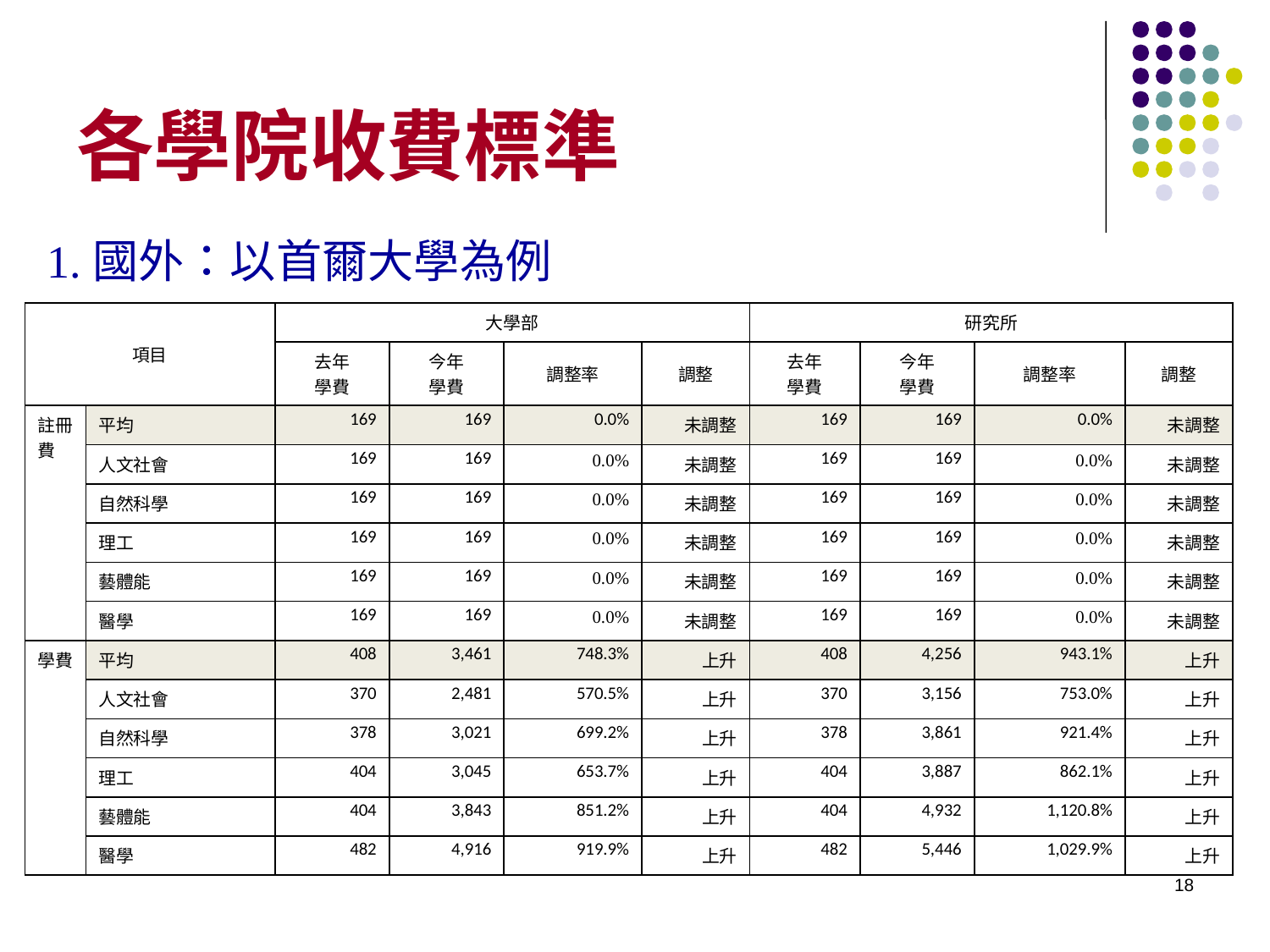

# 各學院收費標準
1.國外：以首爾大學為例
| 項目 |  | 大學部 |  |  |  | 研究所 |  |  |  |
| --- | --- | --- | --- | --- | --- | --- | --- | --- | --- |
|  |  | 去年 學費 | 今年 學費 | 調整率 | 調整 | 去年 學費 | 今年 學費 | 調整率 | 調整 |
| 註冊 費 | 平均 | 169 | 169 | 0.0% | 未調整 | 169 | 169 | 0.0% | 未調整 |
|  | 人文社會 | 169 | 169 | 0.0% | 未調整 | 169 | 169 | 0.0% | 未調整 |
|  | 自然科學 | 169 | 169 | 0.0% | 未調整 | 169 | 169 | 0.0% | 未調整 |
|  | 理工 | 169 | 169 | 0.0% | 未調整 | 169 | 169 | 0.0% | 未調整 |
|  | 藝體能 | 169 | 169 | 0.0% | 未調整 | 169 | 169 | 0.0% | 未調整 |
|  | 醫學 | 169 | 169 | 0.0% | 未調整 | 169 | 169 | 0.0% | 未調整 |
| 學費 | 平均 | 408 | 3,461 | 748.3% | 上升 | 408 | 4,256 | 943.1% | 上升 |
|  | 人文社會 | 370 | 2,481 | 570.5% | 上升 | 370 | 3,156 | 753.0% | 上升 |
|  | 自然科學 | 378 | 3,021 | 699.2% | 上升 | 378 | 3,861 | 921.4% | 上升 |
|  | 理工 | 404 | 3,045 | 653.7% | 上升 | 404 | 3,887 | 862.1% | 上升 |
|  | 藝體能 | 404 | 3,843 | 851.2% | 上升 | 404 | 4,932 | 1,120.8% | 上升 |
|  | 醫學 | 482 | 4,916 | 919.9% | 上升 | 482 | 5,446 | 1,029.9% | 上升 |
18